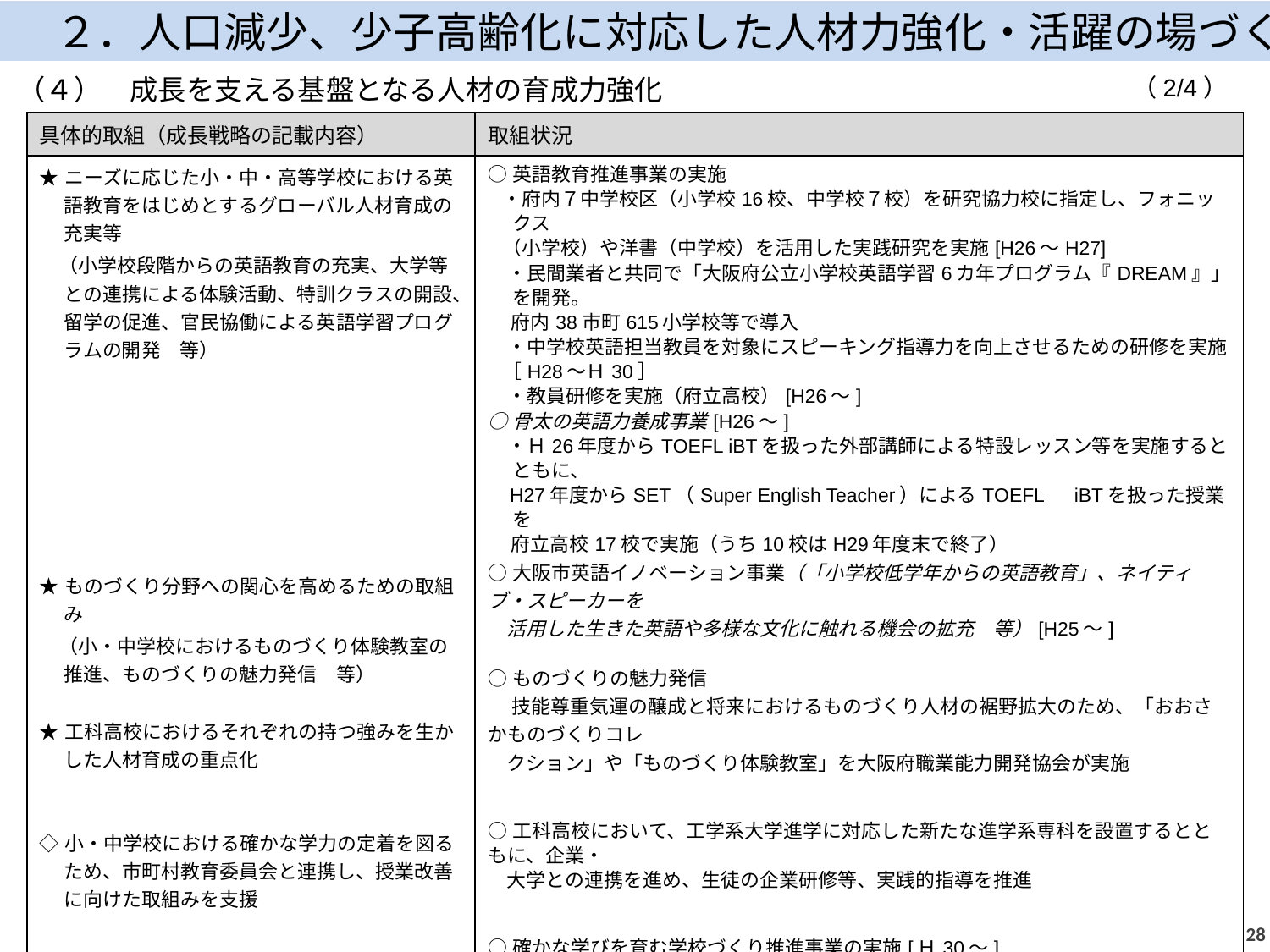

２．人口減少、少子高齢化に対応した人材力強化・活躍の場づくり
（2/4）
（４）　成長を支える基盤となる人材の育成力強化
| 具体的取組（成長戦略の記載内容） | 取組状況 |
| --- | --- |
| ★ニーズに応じた小・中・高等学校における英語教育をはじめとするグローバル人材育成の充実等 　（小学校段階からの英語教育の充実、大学等との連携による体験活動、特訓クラスの開設、留学の促進、官民協働による英語学習プログラムの開発　等） ★ものづくり分野への関心を高めるための取組み 　（小・中学校におけるものづくり体験教室の推進、ものづくりの魅力発信　等） ★工科高校におけるそれぞれの持つ強みを生かした人材育成の重点化 ◇小・中学校における確かな学力の定着を図るため、市町村教育委員会と連携し、授業改善に向けた取組みを支援 | ○英語教育推進事業の実施 ・府内７中学校区（小学校16校、中学校７校）を研究協力校に指定し、フォニックス （小学校）や洋書（中学校）を活用した実践研究を実施[H26～H27] 　・民間業者と共同で「大阪府公立小学校英語学習6カ年プログラム『DREAM』」を開発。 府内38市町615小学校等で導入 　・中学校英語担当教員を対象にスピーキング指導力を向上させるための研修を実施 ［H28～Ｈ30］ 　・教員研修を実施（府立高校）[H26～] ○骨太の英語力養成事業[H26～] 　・Ｈ26年度からTOEFL iBTを扱った外部講師による特設レッスン等を実施するとともに、 H27年度からSET（Super English Teacher）によるTOEFL　iBTを扱った授業を 府立高校17校で実施（うち10校はH29年度末で終了） ○大阪市英語イノベーション事業（「小学校低学年からの英語教育」、ネイティブ・スピーカーを 活用した生きた英語や多様な文化に触れる機会の拡充　等）[H25～] ○ものづくりの魅力発信 　 技能尊重気運の醸成と将来におけるものづくり人材の裾野拡大のため、「おおさかものづくりコレ クション」や「ものづくり体験教室」を大阪府職業能力開発協会が実施 ○工科高校において、工学系大学進学に対応した新たな進学系専科を設置するとともに、企業・ 大学との連携を進め、生徒の企業研修等、実践的指導を推進 ○確かな学びを育む学校づくり推進事業の実施[Ｈ30～] 　・学力向上に向けた取組み等を積極的に推進する府内82小学校・41中学校を旗艦校に 指定し、取組みの中心となる担当教員を配置するとともに、当該校の学力向上の取組み 計画に基づき、府と市町村が連携し、指導方法の工夫改善を着実に実行できるよう学校訪問 等を行い支援。また、市町村による旗艦校での成果普及に向けた支援。 |
28